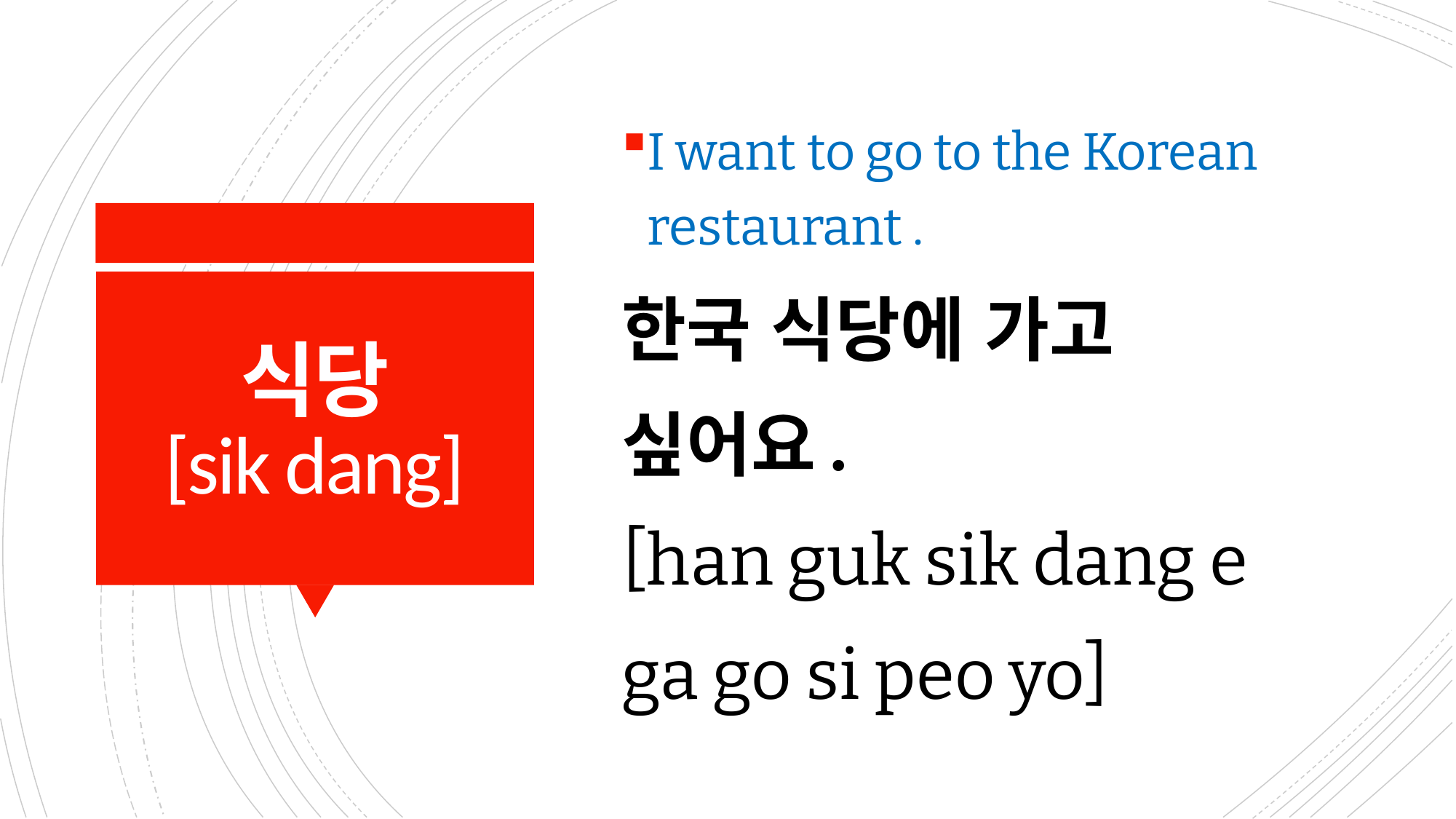

I want to go to the Korean restaurant .
한국 식당에 가고
싶어요.
[han guk sik dang e
ga go si peo yo]
# 식당 [sik dang]